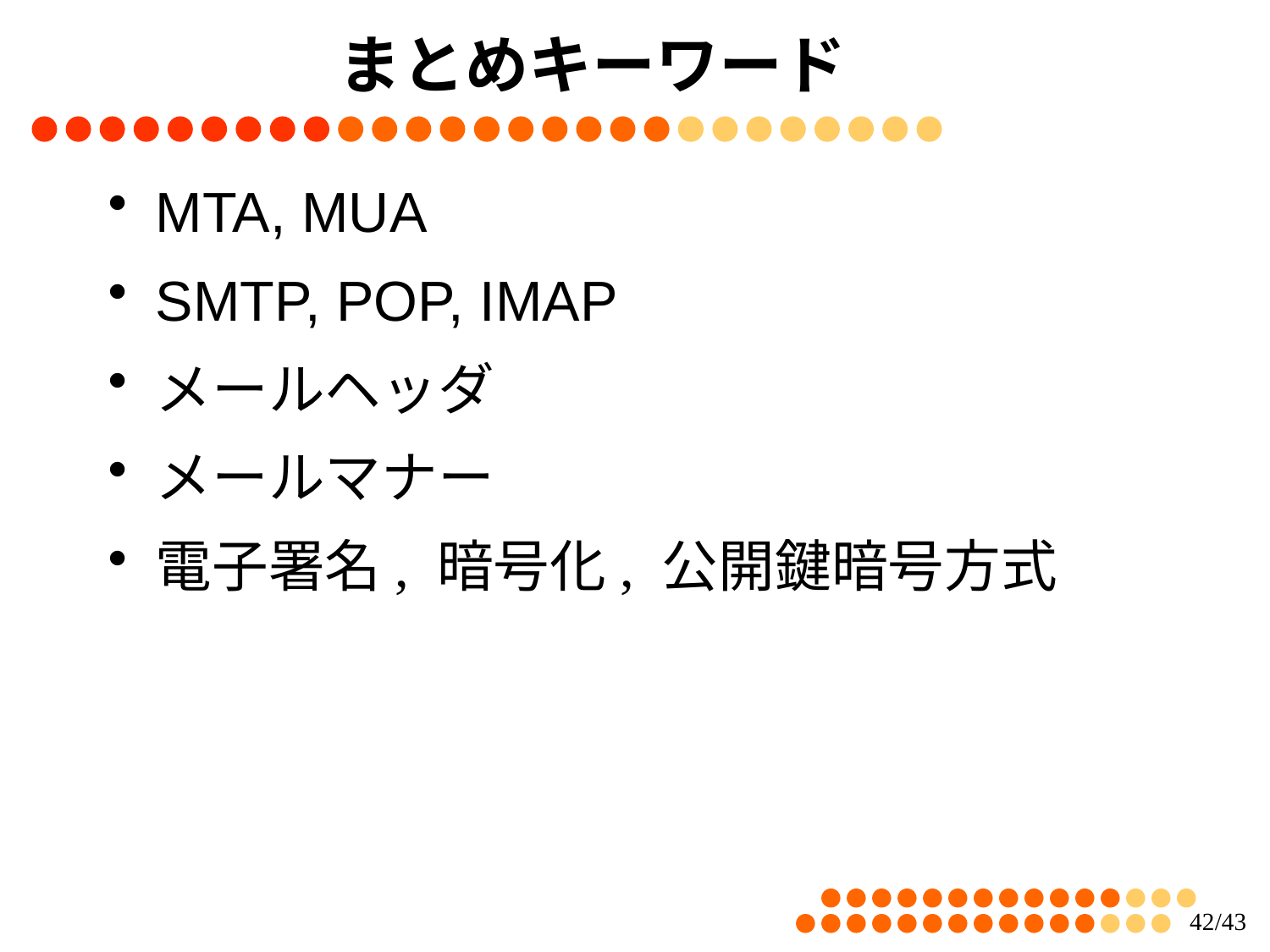

# まとめキーワード
MTA, MUA
SMTP, POP, IMAP
メールヘッダ
メールマナー
電子署名, 暗号化, 公開鍵暗号方式

42/43